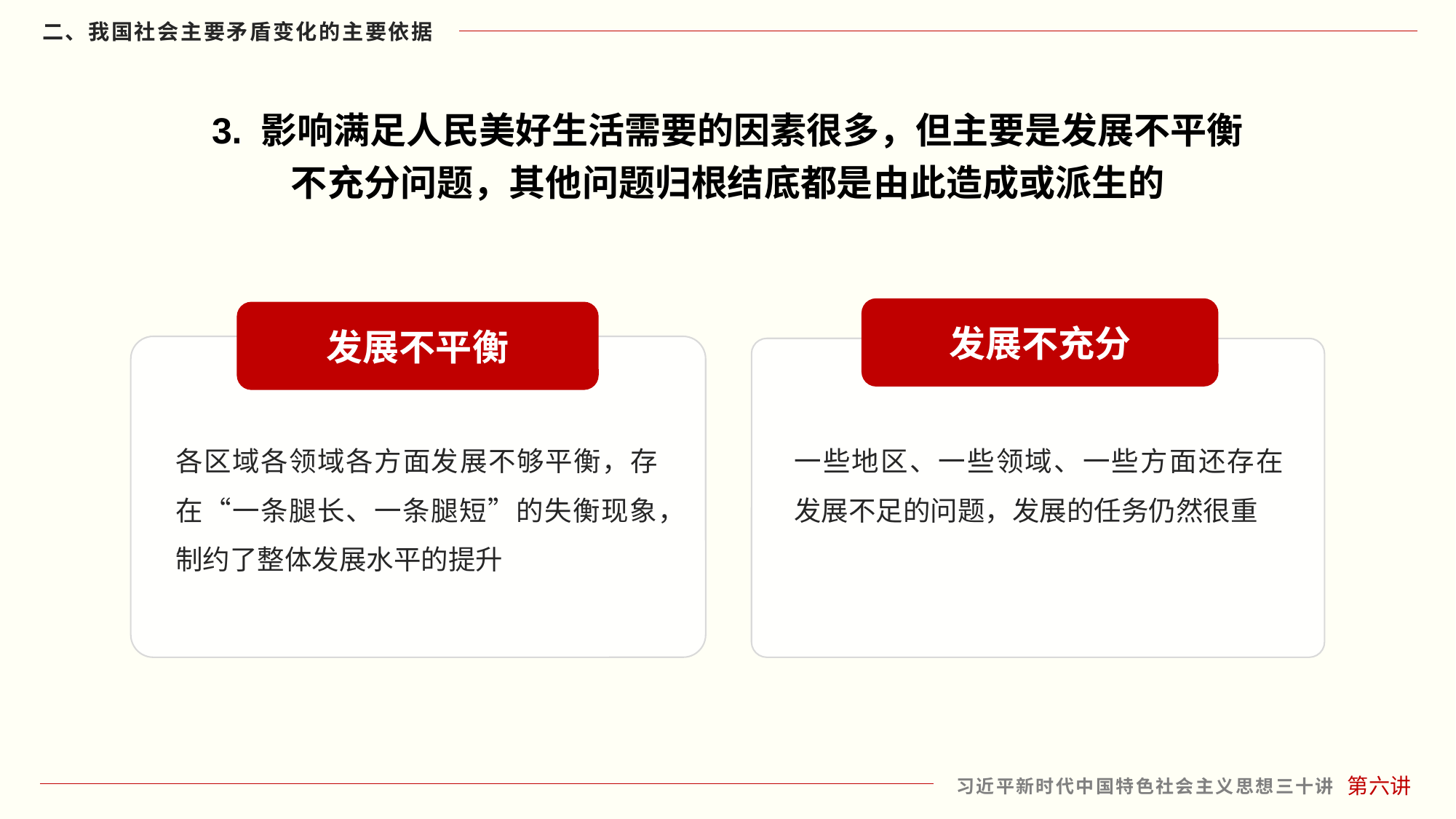

3. 影响满足人民美好生活需要的因素很多，但主要是发展不平衡不充分问题，其他问题归根结底都是由此造成或派生的
发展不充分

发展不平衡

各区域各领域各方面发展不够平衡，存在“一条腿长、一条腿短”的失衡现象，制约了整体发展水平的提升
一些地区、一些领域、一些方面还存在发展不足的问题，发展的任务仍然很重